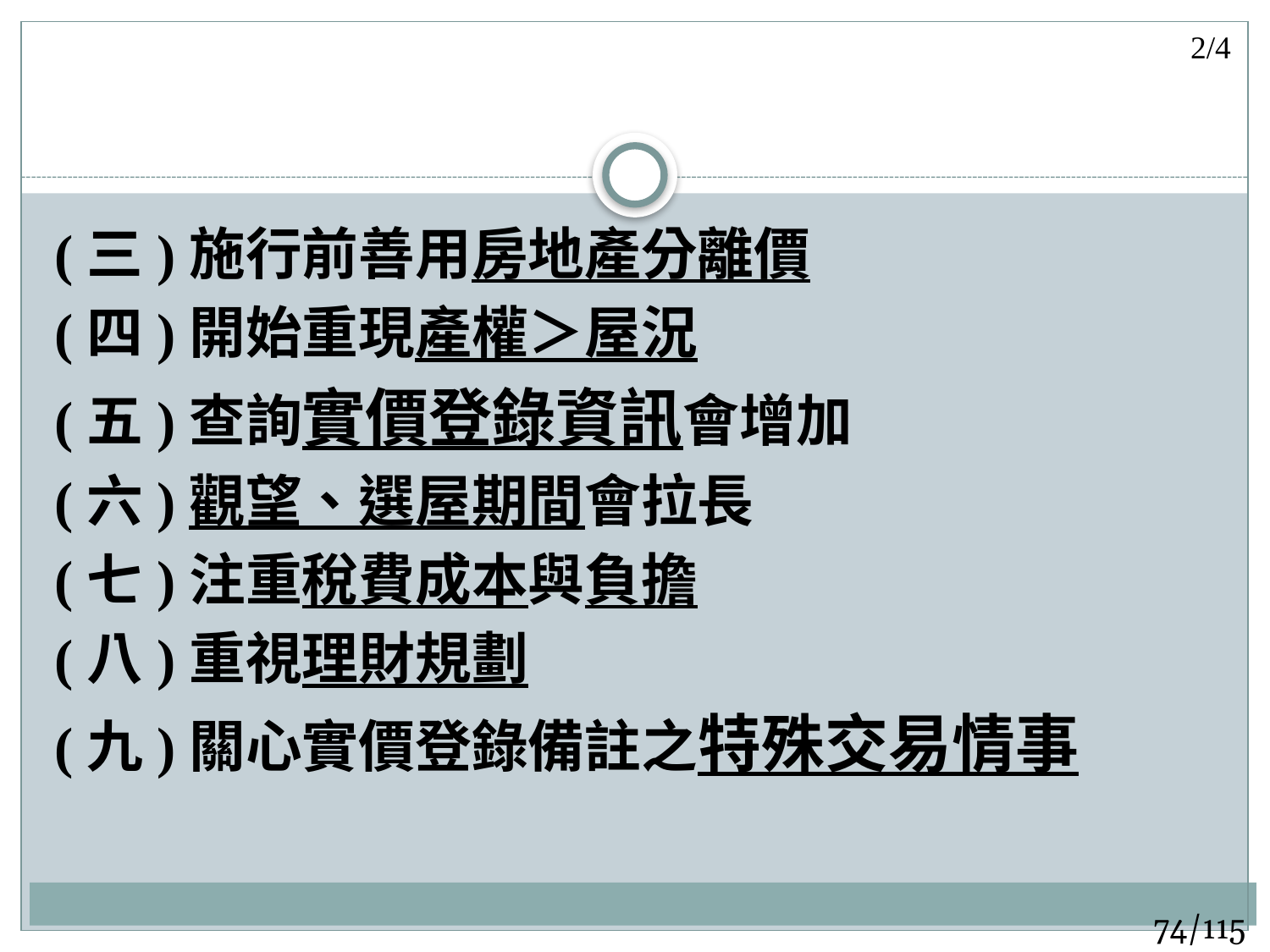

2/4

(三)施行前善用房地產分離價
(四)開始重現產權＞屋況
(五)查詢實價登錄資訊會增加
(六)觀望、選屋期間會拉長
(七)注重稅費成本與負擔
(八)重視理財規劃
(九)關心實價登錄備註之特殊交易情事